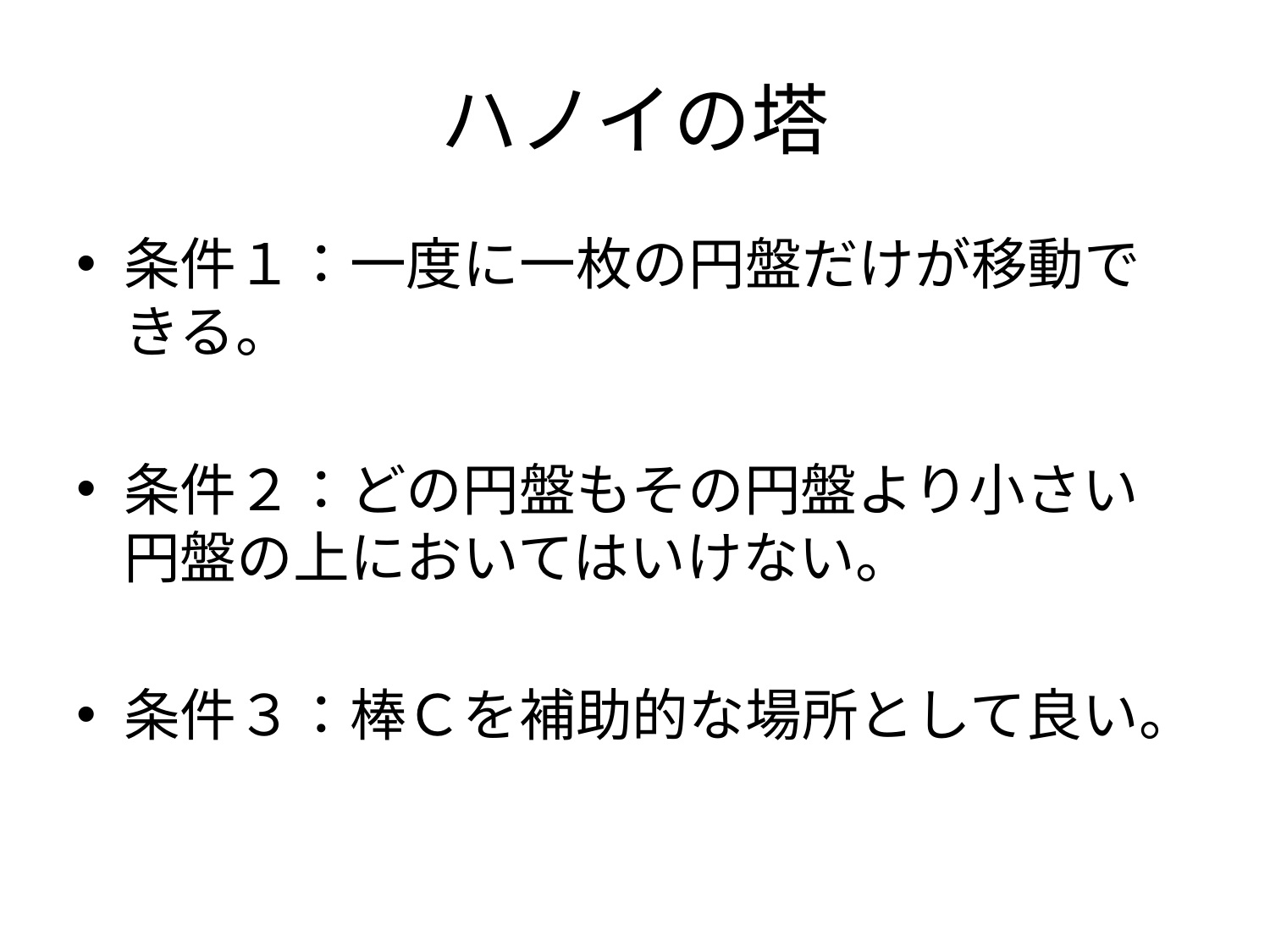

# ハノイの塔
条件１：一度に一枚の円盤だけが移動できる。

条件２：どの円盤もその円盤より小さい円盤の上においてはいけない。

条件３：棒Ｃを補助的な場所として良い。